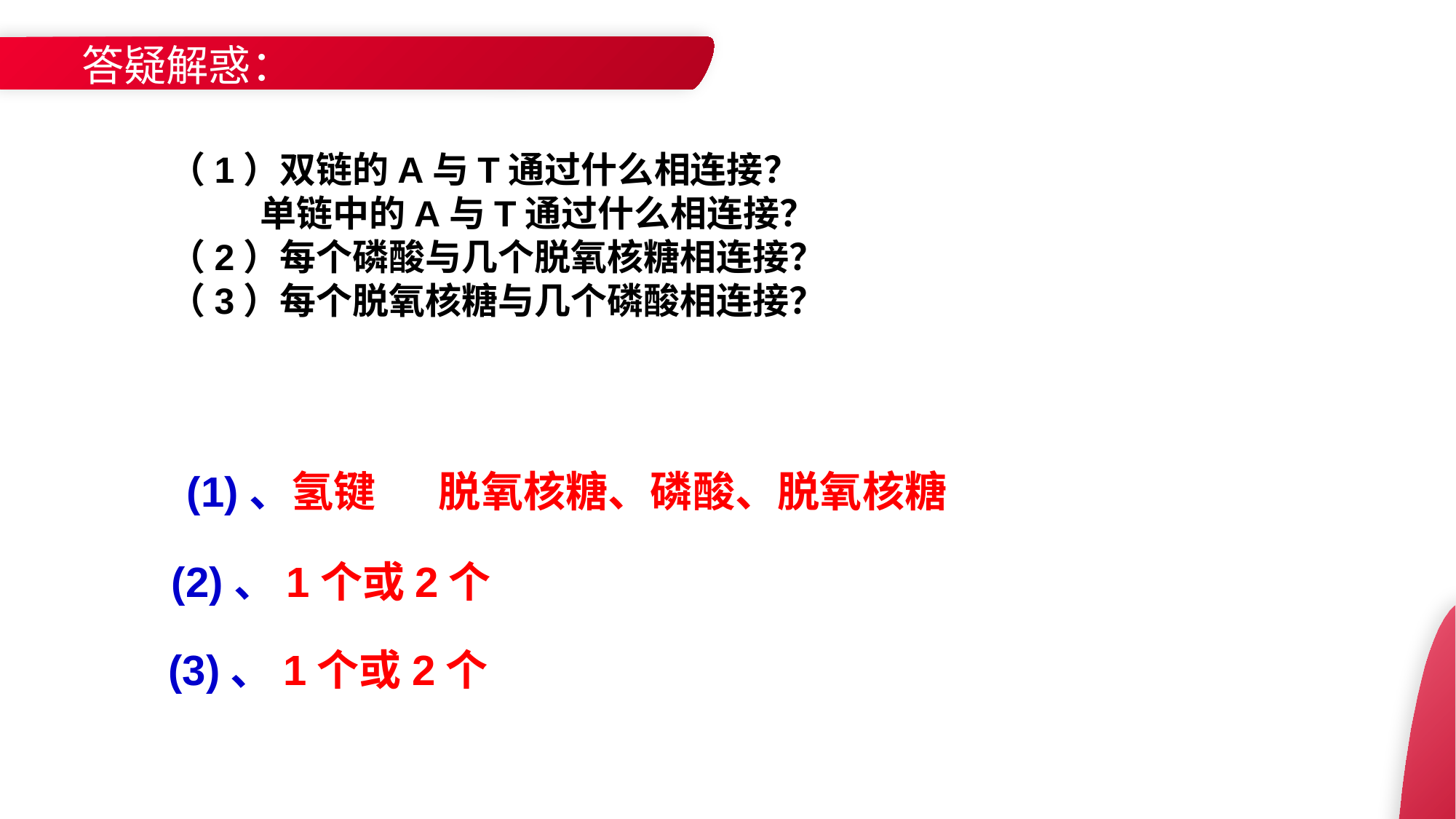

答疑解惑：
（1）双链的A与T通过什么相连接？
          单链中的A与T通过什么相连接？
（2）每个磷酸与几个脱氧核糖相连接？
（3）每个脱氧核糖与几个磷酸相连接？
(1)、氢键
脱氧核糖、磷酸、脱氧核糖
(2)、1个或2个
(3)、1个或2个